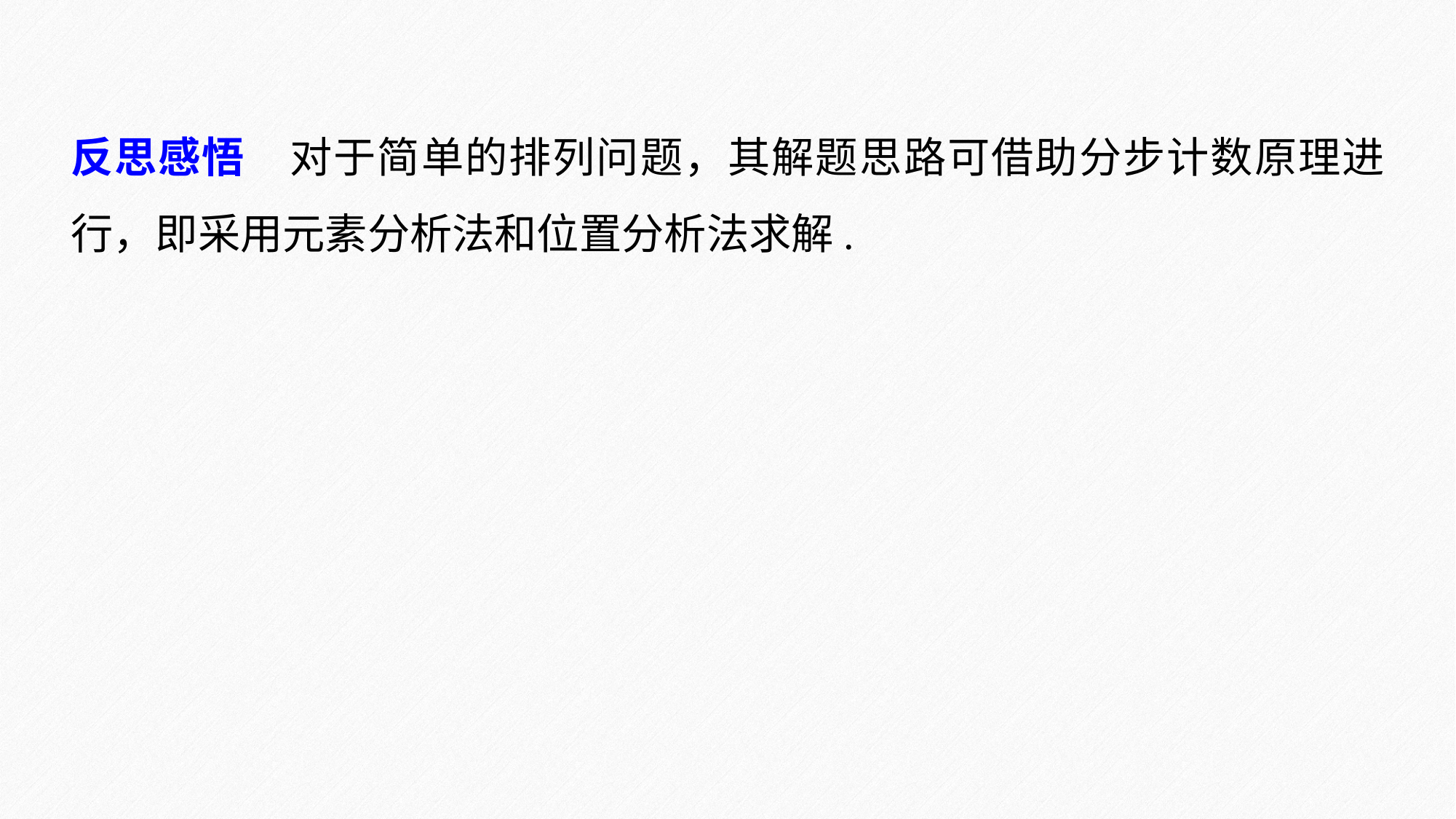

反思感悟　对于简单的排列问题，其解题思路可借助分步计数原理进行，即采用元素分析法和位置分析法求解.